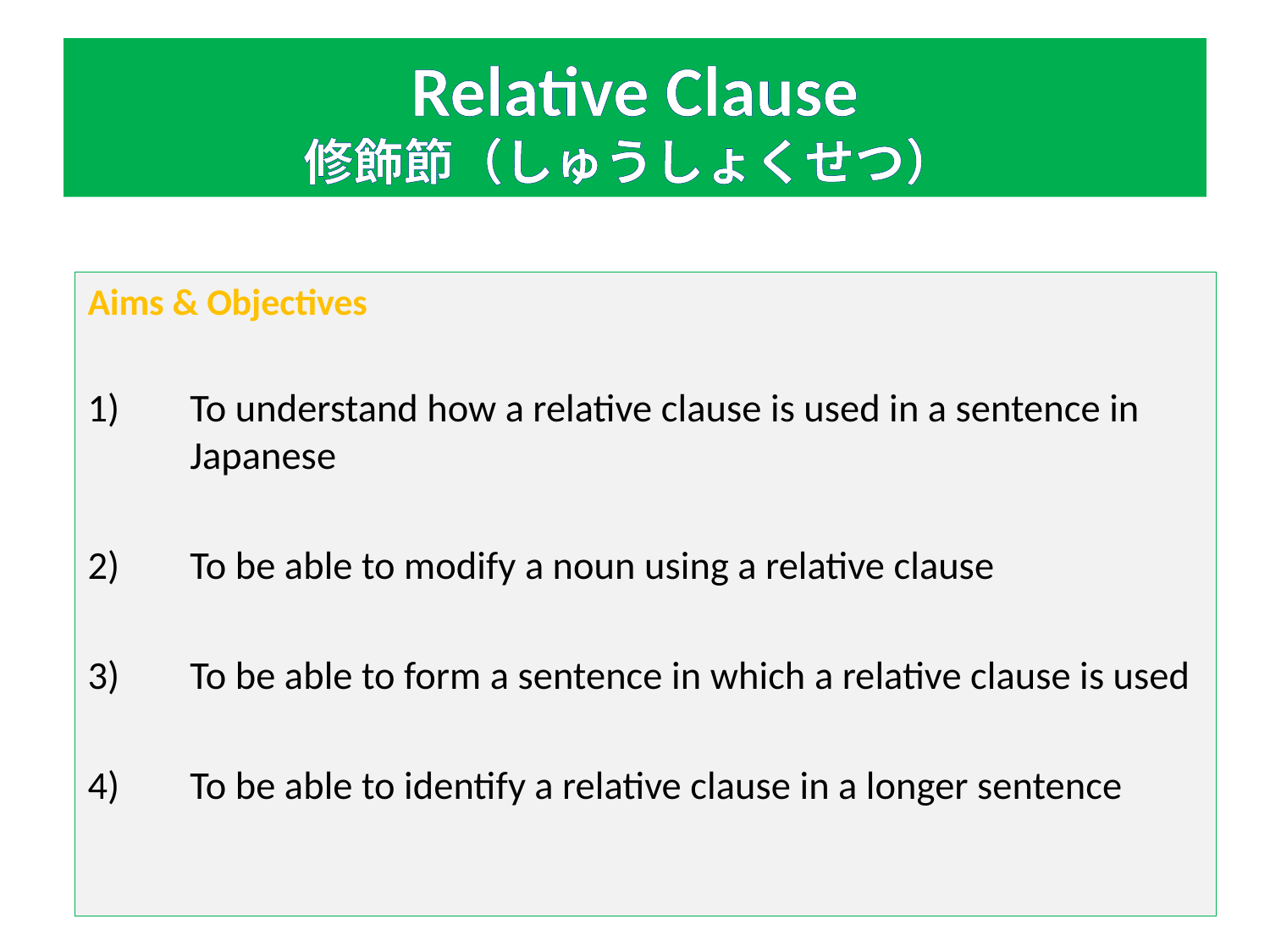

# Relative Clause 修飾節（しゅうしょくせつ）
Aims & Objectives

To understand how a relative clause is used in a sentence in Japanese

To be able to modify a noun using a relative clause

To be able to form a sentence in which a relative clause is used

To be able to identify a relative clause in a longer sentence